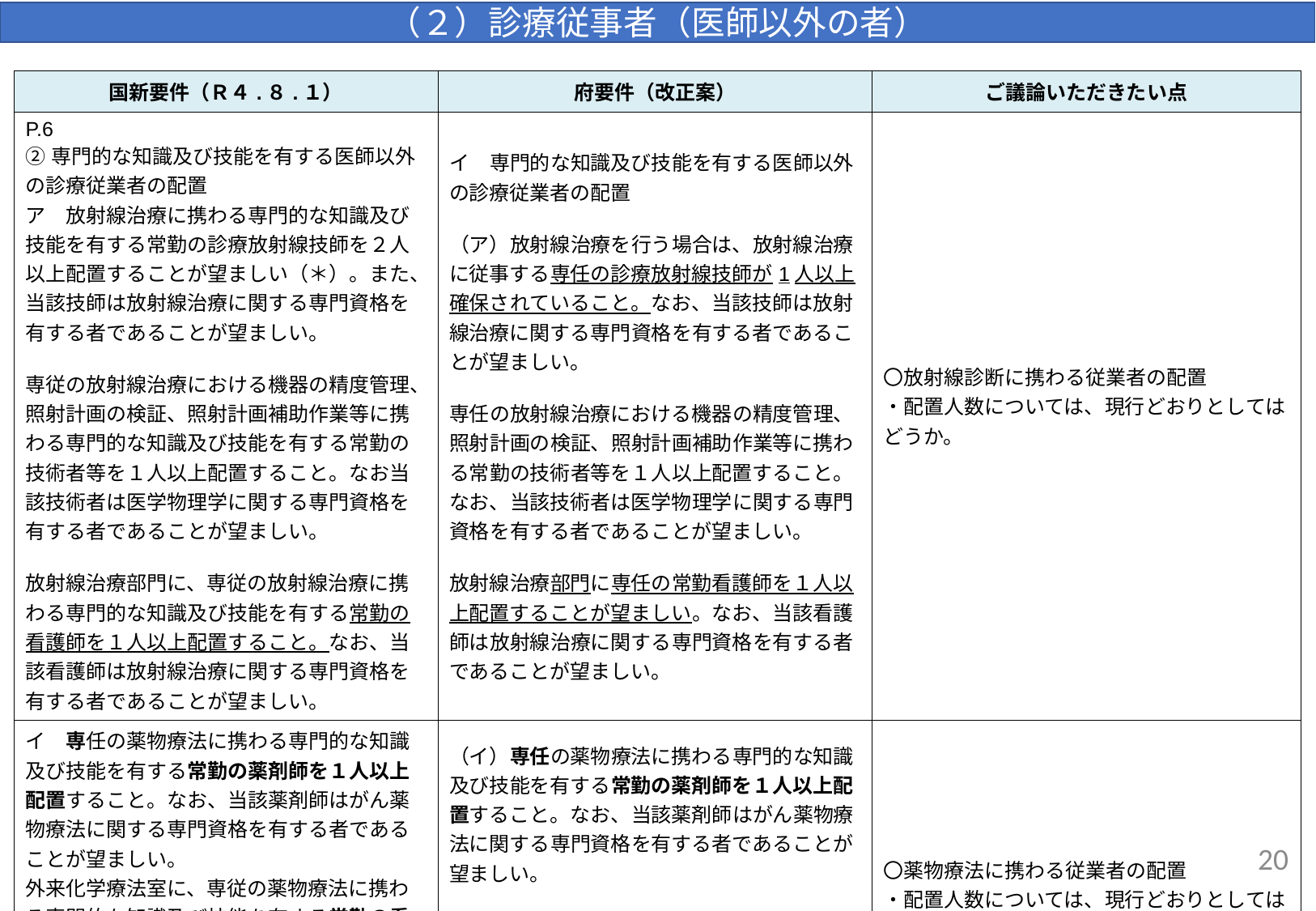

（２）診療従事者（医師以外の者）
| 国新要件（Ｒ４.８.１） | 府要件（改正案） | ご議論いただきたい点 |
| --- | --- | --- |
| P.6 ②専門的な知識及び技能を有する医師以外の診療従業者の配置 ア　放射線治療に携わる専門的な知識及び技能を有する常勤の診療放射線技師を２人以上配置することが望ましい（＊）。また、当該技師は放射線治療に関する専門資格を有する者であることが望ましい。 専従の放射線治療における機器の精度管理、照射計画の検証、照射計画補助作業等に携わる専門的な知識及び技能を有する常勤の技術者等を１人以上配置すること。なお当該技術者は医学物理学に関する専門資格を有する者であることが望ましい。 放射線治療部門に、専従の放射線治療に携わる専門的な知識及び技能を有する常勤の看護師を１人以上配置すること。なお、当該看護師は放射線治療に関する専門資格を有する者であることが望ましい。 | イ　専門的な知識及び技能を有する医師以外の診療従業者の配置 （ア）放射線治療を行う場合は、放射線治療に従事する専任の診療放射線技師が1人以上確保されていること。なお、当該技師は放射線治療に関する専門資格を有する者であることが望ましい。 専任の放射線治療における機器の精度管理、照射計画の検証、照射計画補助作業等に携わる常勤の技術者等を１人以上配置すること。なお、当該技術者は医学物理学に関する専門資格を有する者であることが望ましい。 放射線治療部門に専任の常勤看護師を１人以上配置することが望ましい。なお、当該看護師は放射線治療に関する専門資格を有する者であることが望ましい。 | 〇放射線診断に携わる従業者の配置 ・配置人数については、現行どおりとしてはどうか。 |
| イ　専任の薬物療法に携わる専門的な知識及び技能を有する常勤の薬剤師を１人以上配置すること。なお、当該薬剤師はがん薬物療法に関する専門資格を有する者であることが望ましい。 外来化学療法室に、専従の薬物療法に携わる専門的な知識及び技能を有する常勤の看護師を１人以上配置すること。なお、当該看護師はがん看護又はがん薬物療法に関する専門資格を有する者であることが望ましい。 | （イ）専任の薬物療法に携わる専門的な知識及び技能を有する常勤の薬剤師を１人以上配置すること。なお、当該薬剤師はがん薬物療法に関する専門資格を有する者であることが望ましい。 外来化学療法室に、専従の薬物療法に携わる専門的な知識及び技能を有する常勤の看護師を１人以上配置すること。なお、当該看護師はがん看護又はがん薬物療法に関する専門資格を有する者であることが望ましい。 | 〇薬物療法に携わる従業者の配置 ・配置人数については、現行どおりとしてはどうか。 |
20